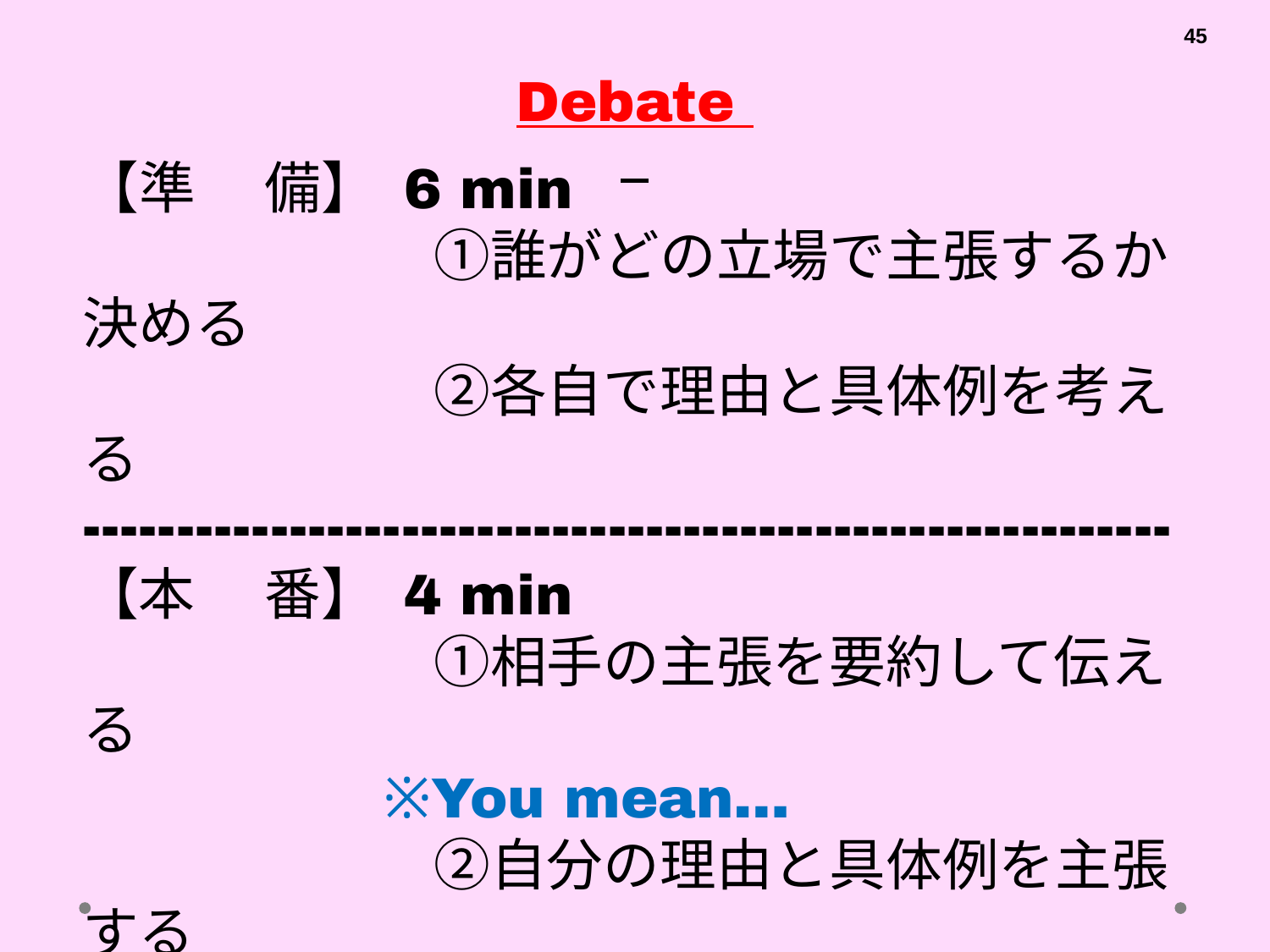

Debate

【準　 備】 6 min
　　　　　　 ①誰がどの立場で主張するか決める
　　　　　　 ②各自で理由と具体例を考える
----------------------------------------------------------
【本　 番】 4 min
　　　　　　 ①相手の主張を要約して伝える
                ※You mean…
　　　　　　 ②自分の理由と具体例を主張する
　　　　　　 　 ※But I think…
                   This is because…
                   For example, …